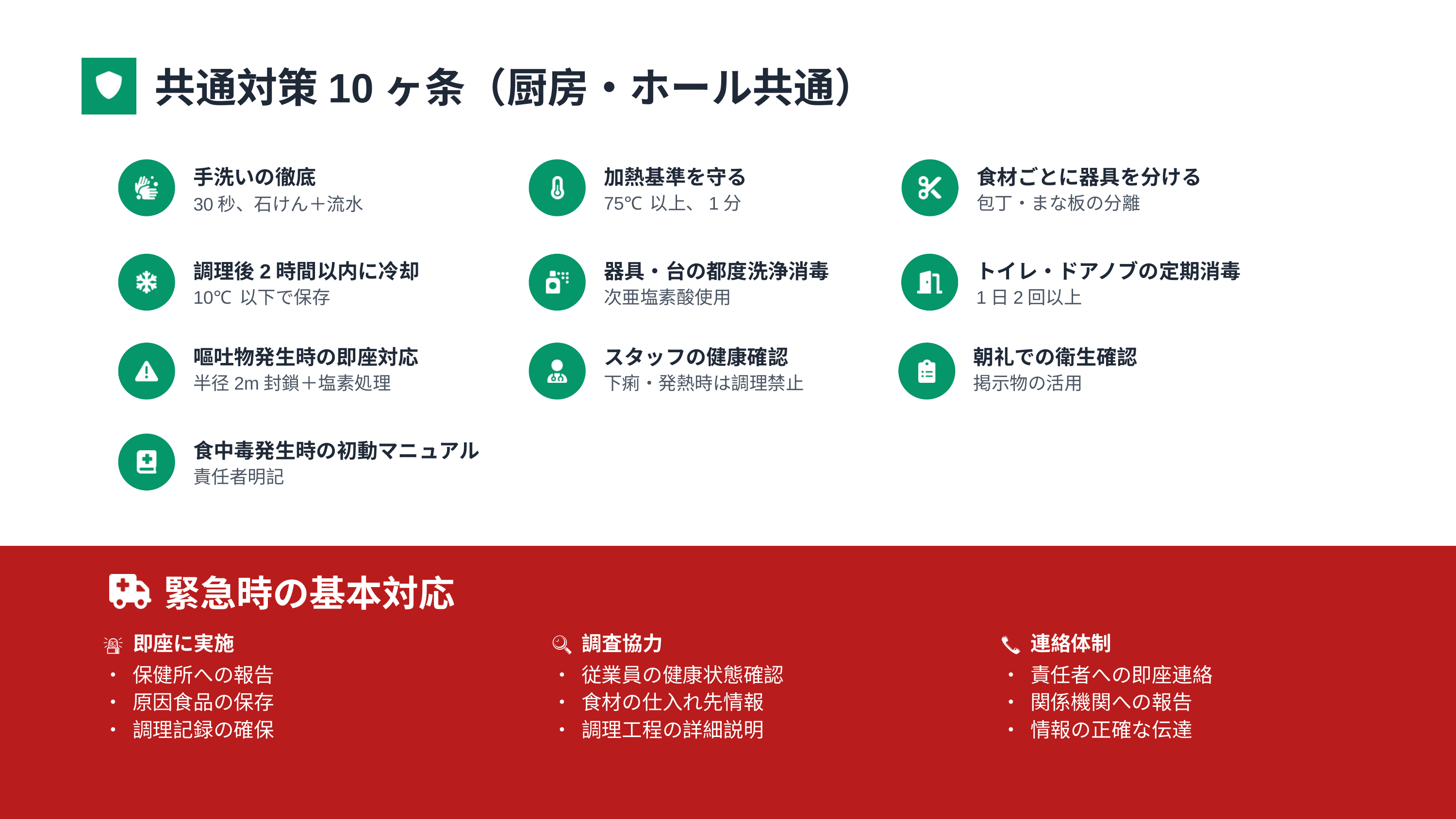

共通対策10ヶ条（厨房・ホール共通）

手洗いの徹底
加熱基準を守る
食材ごとに器具を分ける

30秒、石けん＋流水
75℃以上、1分

包丁・まな板の分離

調理後2時間以内に冷却
器具・台の都度洗浄消毒
トイレ・ドアノブの定期消毒

10℃以下で保存
次亜塩素酸使用
1日2回以上

嘔吐物発生時の即座対応
スタッフの健康確認
朝礼での衛生確認

半径2m封鎖＋塩素処理
下痢・発熱時は調理禁止
掲示物の活用

食中毒発生時の初動マニュアル
責任者明記

緊急時の基本対応

🚨 即座に実施

🔍 調査協力

📞 連絡体制

• 保健所への報告

• 従業員の健康状態確認

• 責任者への即座連絡

• 原因食品の保存

• 食材の仕入れ先情報

• 関係機関への報告

• 調理記録の確保

• 調理工程の詳細説明

• 情報の正確な伝達